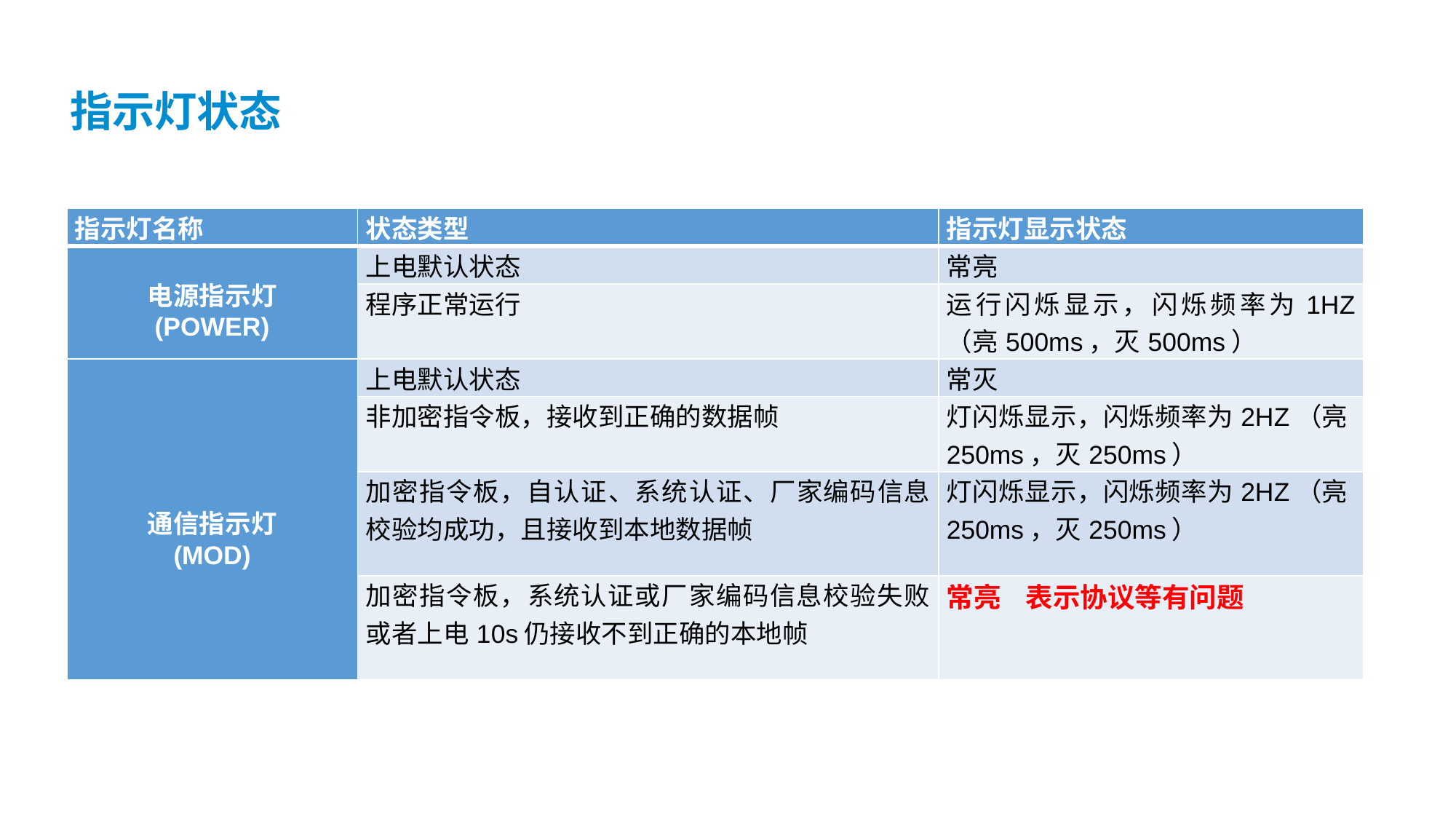

指示灯状态
| 指示灯名称 | 状态类型 | 指示灯显示状态 |
| --- | --- | --- |
| 电源指示灯 (POWER) | 上电默认状态 | 常亮 |
|  | 程序正常运行 | 运行闪烁显示，闪烁频率为1HZ （亮500ms，灭500ms） |
| 通信指示灯 (MOD) | 上电默认状态 | 常灭 |
|  | 非加密指令板，接收到正确的数据帧 | 灯闪烁显示，闪烁频率为2HZ（亮250ms，灭250ms） |
|  | 加密指令板，自认证、系统认证、厂家编码信息校验均成功，且接收到本地数据帧 | 灯闪烁显示，闪烁频率为2HZ（亮250ms，灭250ms） |
|  | 加密指令板，系统认证或厂家编码信息校验失败 或者上电10s仍接收不到正确的本地帧 | 常亮 表示协议等有问题 |